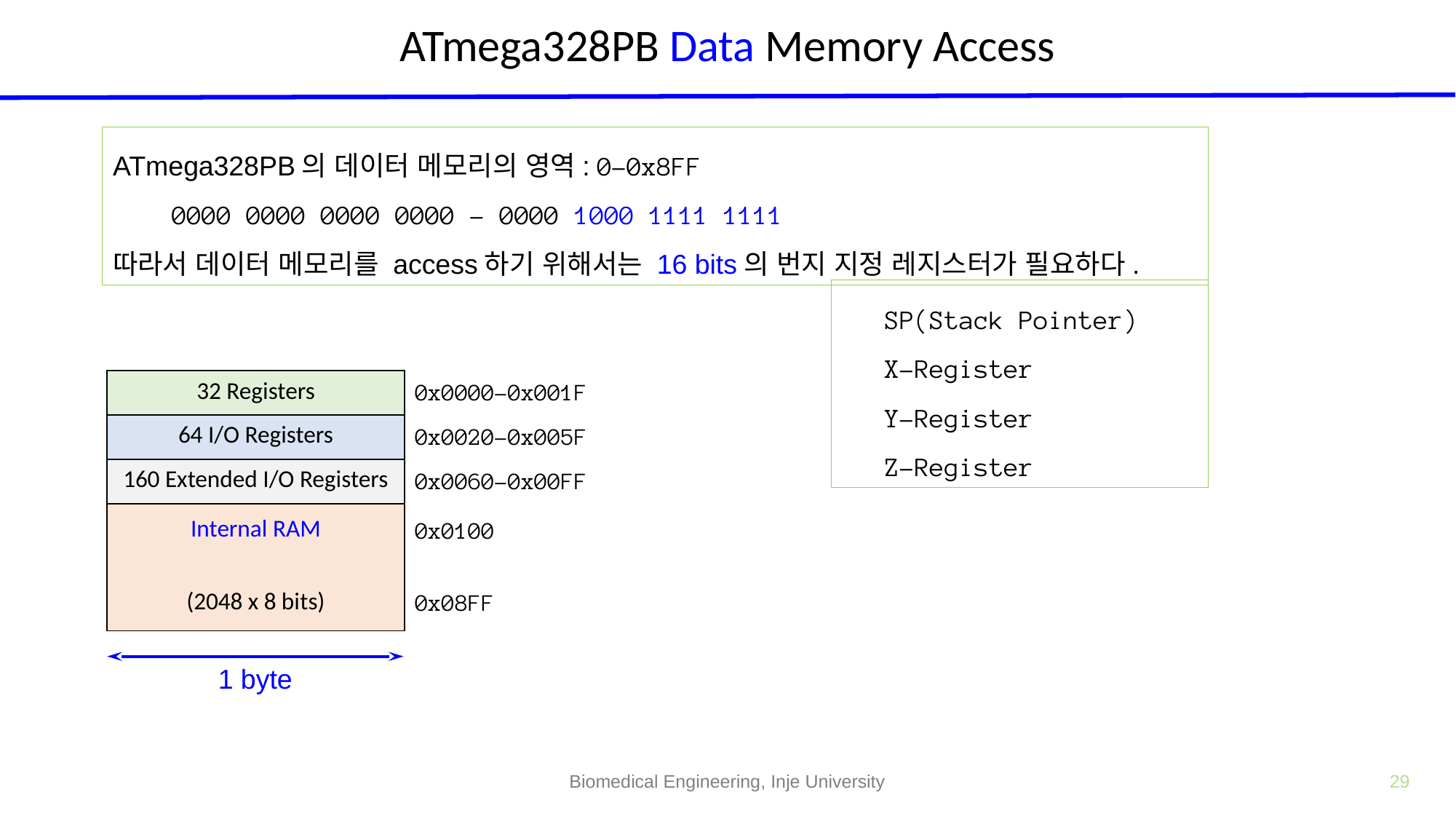

# ATmega328PB Data Memory Access
ATmega328PB의 데이터 메모리의 영역: 0-0x8FF
    0000 0000 0000 0000 - 0000 1000 1111 1111
따라서 데이터 메모리를 access하기 위해서는 16 bits의 번지 지정 레지스터가 필요하다.
SP(Stack Pointer)
X-Register
Y-Register
Z-Register
| 32 Registers | 0x0000-0x001F |
| --- | --- |
| 64 I/O Registers | 0x0020-0x005F |
| 160 Extended I/O Registers | 0x0060-0x00FF |
| Internal RAM (2048 x 8 bits) | 0x0100 0x08FF |
1 byte
Biomedical Engineering, Inje University
29